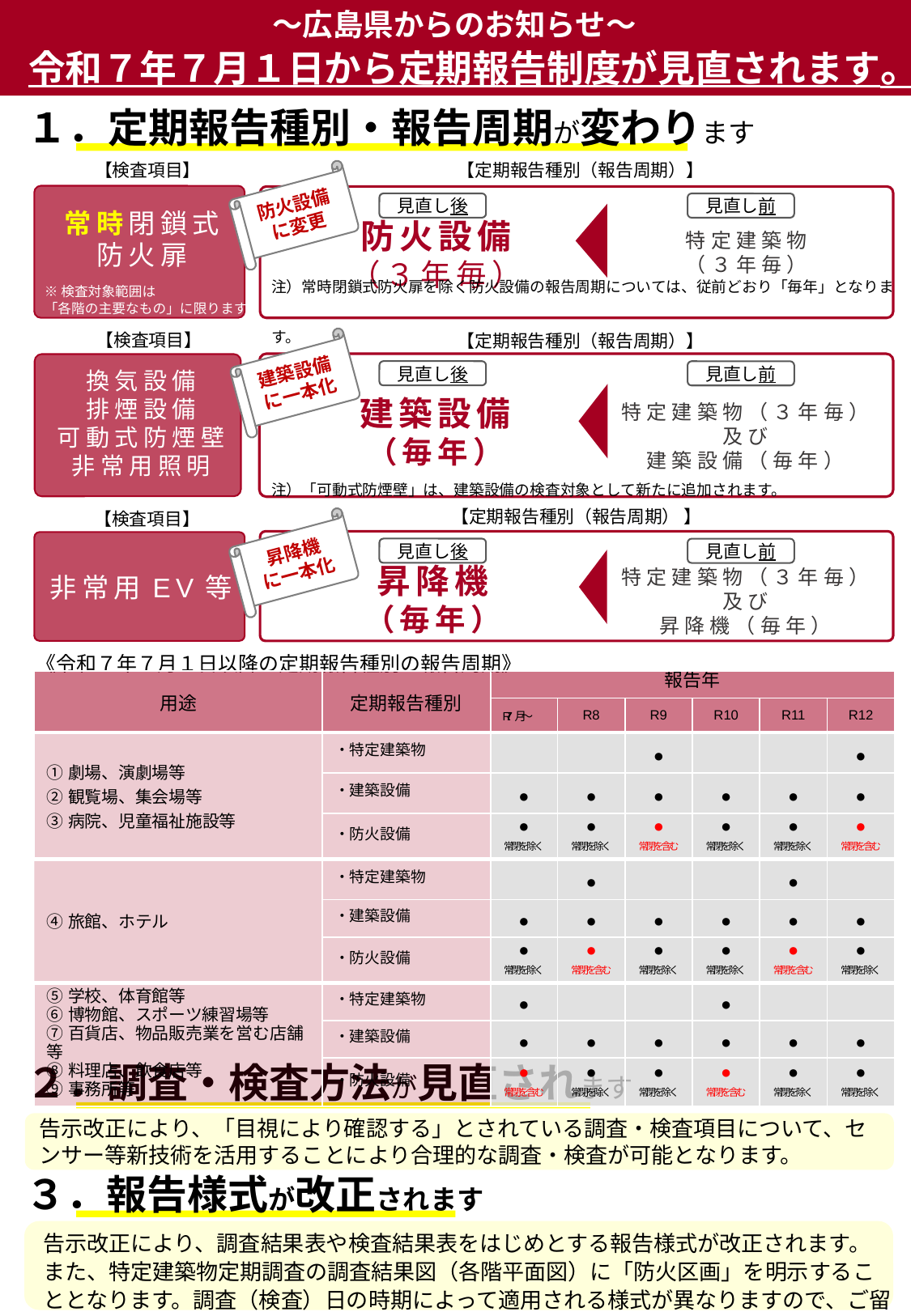

～広島県からのお知らせ～
令和７年７月１日から定期報告制度が見直されます。
１．定期報告種別・報告周期が変わります

【検査項目】

防火設備
（３年毎）
特定建築物
（３年毎）

常時閉鎖式
防火扉
防火設備に変更
【定期報告種別（報告周期）】
見直し後
見直し前
注）常時閉鎖式防火扉を除く防火設備の報告周期については、従前どおり「毎年」となります。
※検査対象範囲は
「各階の主要なもの」に限ります。
【検査項目】

建築設備
（毎年）
特定建築物（３年毎）
及び
建築設備（毎年）

換気設備
排煙設備
可動式防煙壁
非常用照明
建築設備に一本化
【定期報告種別（報告周期）】
見直し後
見直し前
注）「可動式防煙壁」は、建築設備の検査対象として新たに追加されます。
【定期報告種別（報告周期） 】
【検査項目】

昇降機
（毎年）
特定建築物（３年毎）
及び
昇降機（毎年）

非常用EV等
昇降機
に一本化
見直し後
見直し前
《令和７年７月１日以降の定期報告種別の報告周期》
| 用途 | 定期報告種別 | 報告年 |  |  |  |  |  |
| --- | --- | --- | --- | --- | --- | --- | --- |
|  |  | R7.7月～ | R8 | R9 | R10 | R11 | R12 |
| ①劇場、演劇場等 ②観覧場、集会場等 ③病院、児童福祉施設等 | ・特定建築物 |  |  | ● |  |  | ● |
|  | ・建築設備 | ● | ● | ● | ● | ● | ● |
|  | ・防火設備 | ● 常閉を除く | ● 常閉を除く | ● 常閉を含む | ● 常閉を除く | ● 常閉を除く | ● 常閉を含む |
| ④旅館、ホテル | ・特定建築物 |  | ● |  |  | ● |  |
|  | ・建築設備 | ● | ● | ● | ● | ● | ● |
|  | ・防火設備 | ● 常閉を除く | ● 常閉を含む | ● 常閉を除く | ● 常閉を除く | ● 常閉を含む | ● 常閉を除く |
| ⑤学校、体育館等 ⑥博物館、スポーツ練習場等 ⑦百貨店、物品販売業を営む店舗等 ⑧料理店、飲食店等 ⑨事務所等 | ・特定建築物 | ● |  |  | ● |  |  |
|  | ・建築設備 | ● | ● | ● | ● | ● | ● |
|  | ・防火設備 | ● 常閉を含む | ● 常閉を除く | ● 常閉を除く | ● 常閉を含む | ● 常閉を除く | ● 常閉を除く |
２．調査・検査方法が見直されます

告示改正により、「目視により確認する」とされている調査・検査項目について、センサー等新技術を活用することにより合理的な調査・検査が可能となります。

３．報告様式が改正されます

告示改正により、調査結果表や検査結果表をはじめとする報告様式が改正されます。また、特定建築物定期調査の調査結果図（各階平面図）に「防火区画」を明示することとなります。調査（検査）日の時期によって適用される様式が異なりますので、ご留意ください。（※裏面を参照）